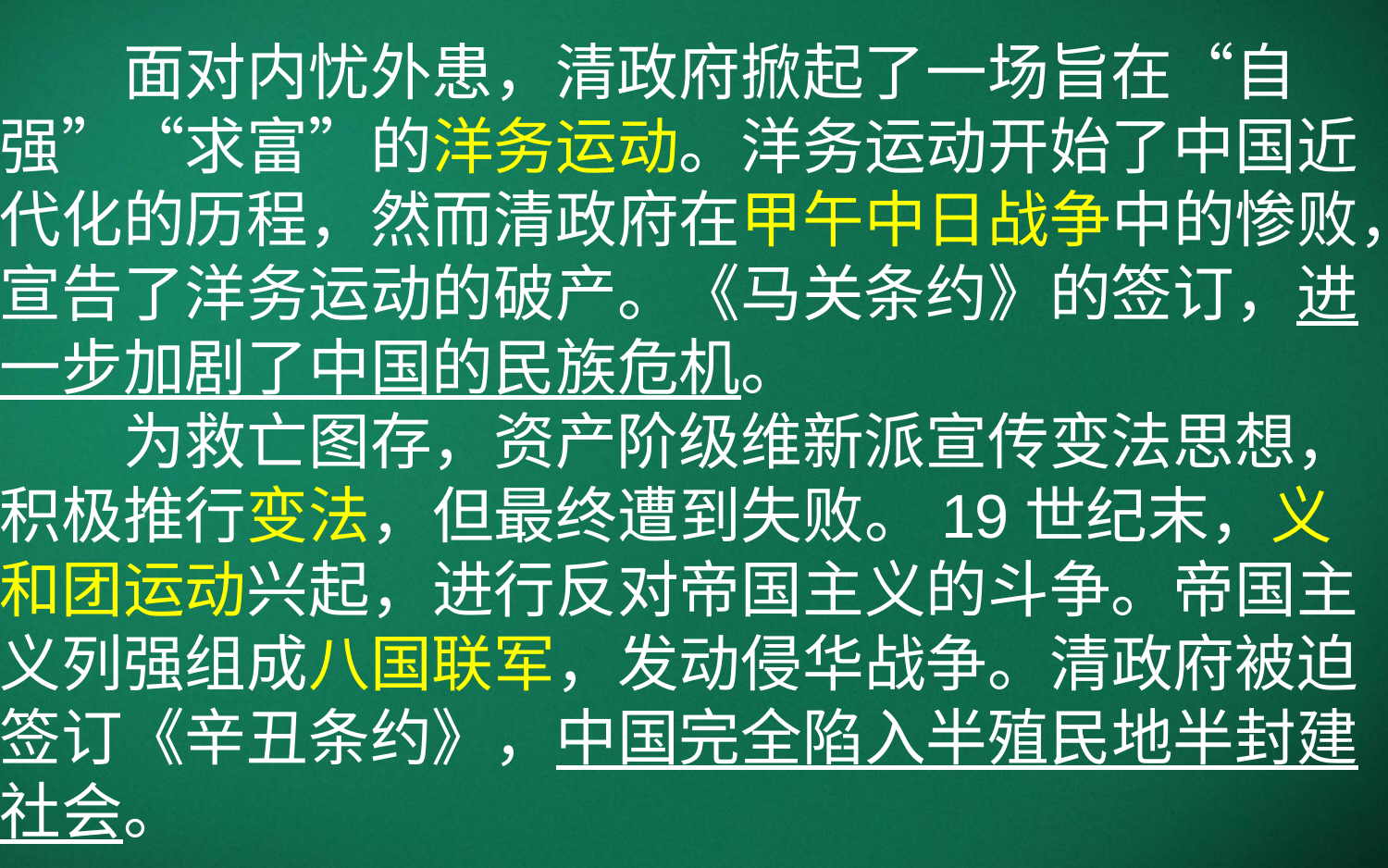

面对内忧外患，清政府掀起了一场旨在“自强”“求富”的洋务运动。洋务运动开始了中国近代化的历程，然而清政府在甲午中日战争中的惨败，宣告了洋务运动的破产。《马关条约》的签订，进一步加剧了中国的民族危机。
为救亡图存，资产阶级维新派宣传变法思想，积极推行变法，但最终遭到失败。19世纪末，义和团运动兴起，进行反对帝国主义的斗争。帝国主义列强组成八国联军，发动侵华战争。清政府被迫签订《辛丑条约》，中国完全陷入半殖民地半封建社会。